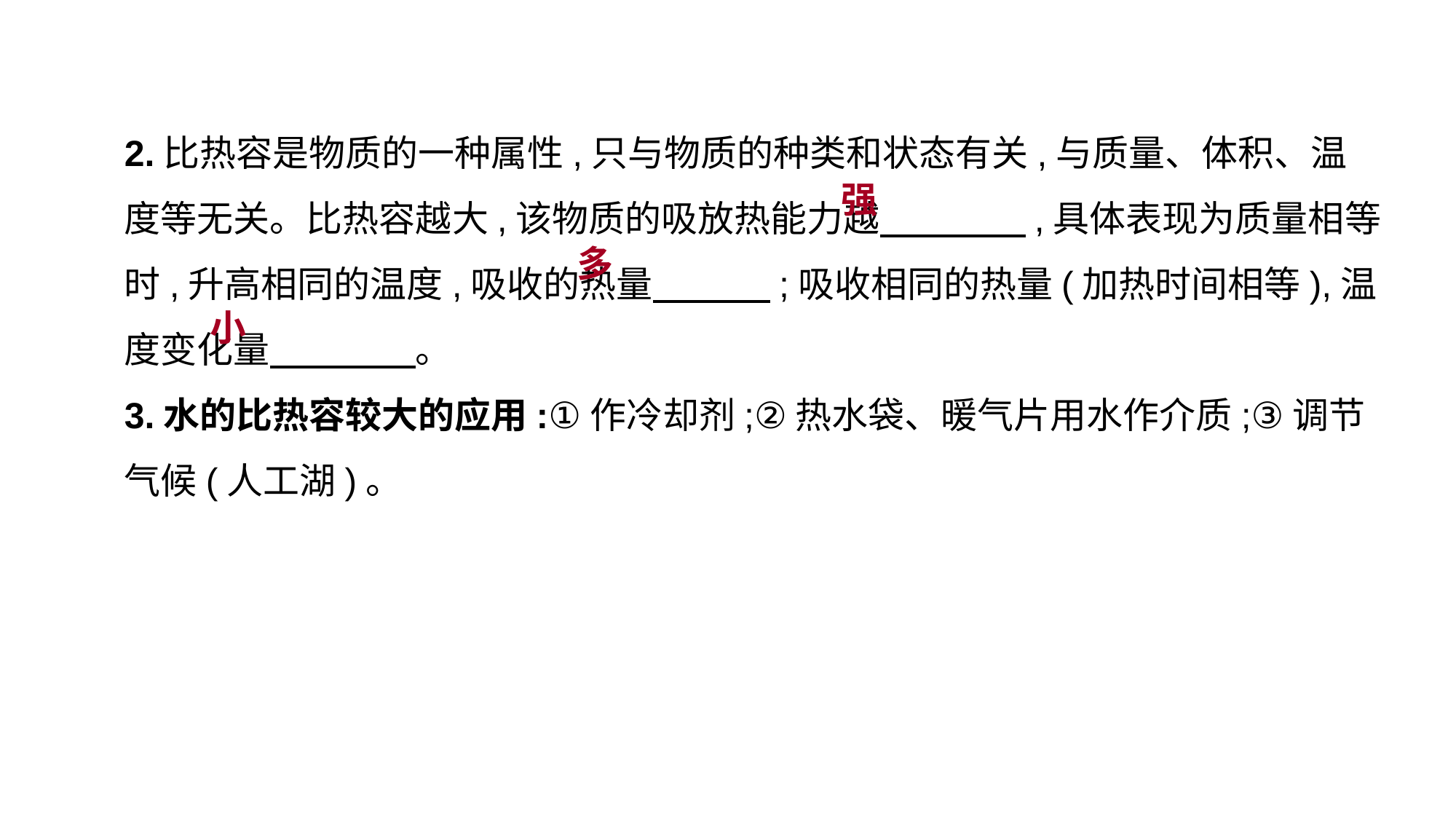

2.比热容是物质的一种属性,只与物质的种类和状态有关,与质量、体积、温度等无关。比热容越大,该物质的吸放热能力越　　　　,具体表现为质量相等时,升高相同的温度,吸收的热量　 　　;吸收相同的热量(加热时间相等),温度变化量　　　　。
3.水的比热容较大的应用:①作冷却剂;②热水袋、暖气片用水作介质;③调节气候(人工湖)。
强
多
小